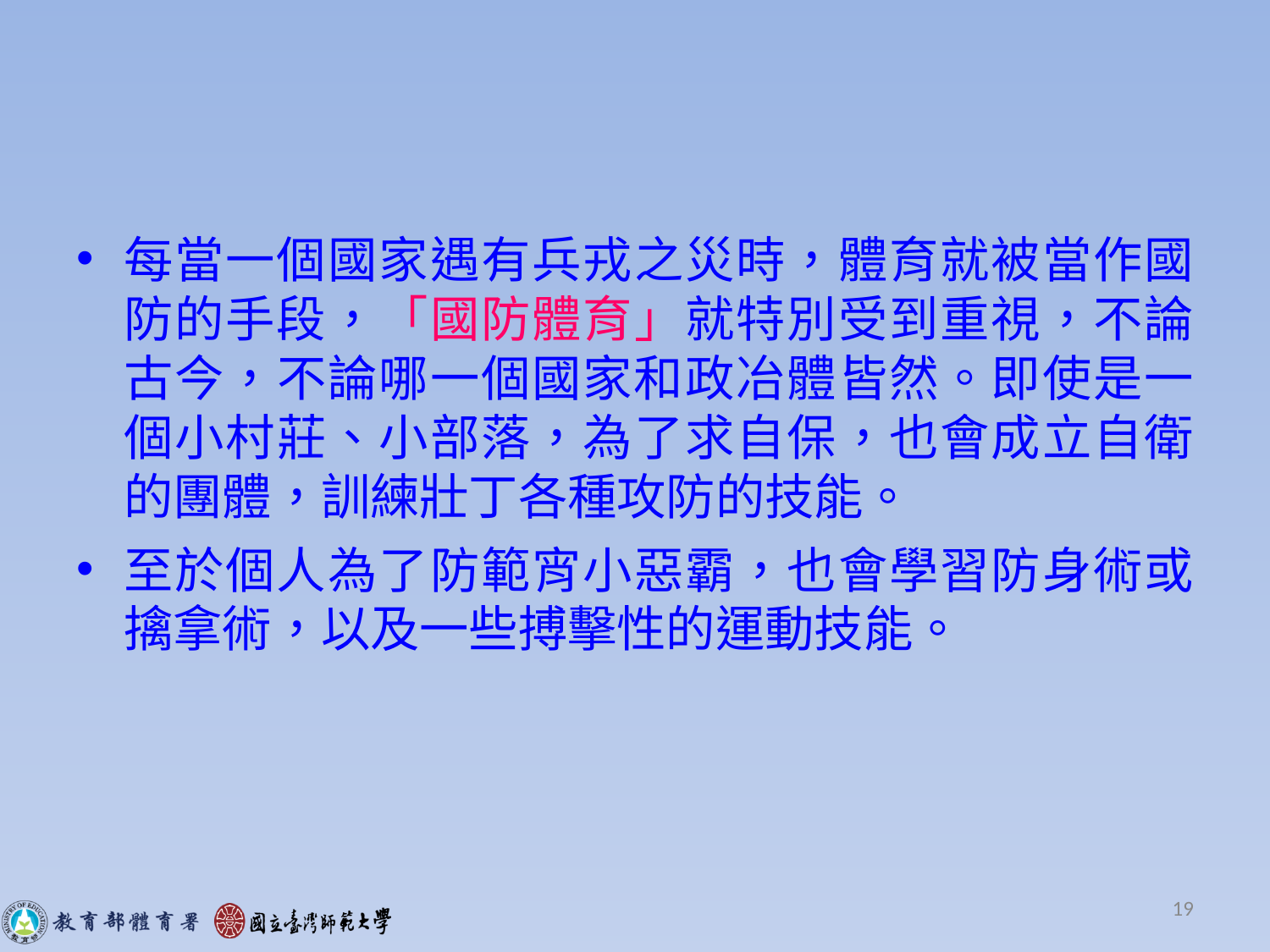

#
每當一個國家遇有兵戎之災時，體育就被當作國防的手段，「國防體育」就特別受到重視，不論古今，不論哪一個國家和政冶體皆然。即使是一個小村莊、小部落，為了求自保，也會成立自衛的團體，訓練壯丁各種攻防的技能。
至於個人為了防範宵小惡霸，也會學習防身術或擒拿術，以及一些搏擊性的運動技能。
19